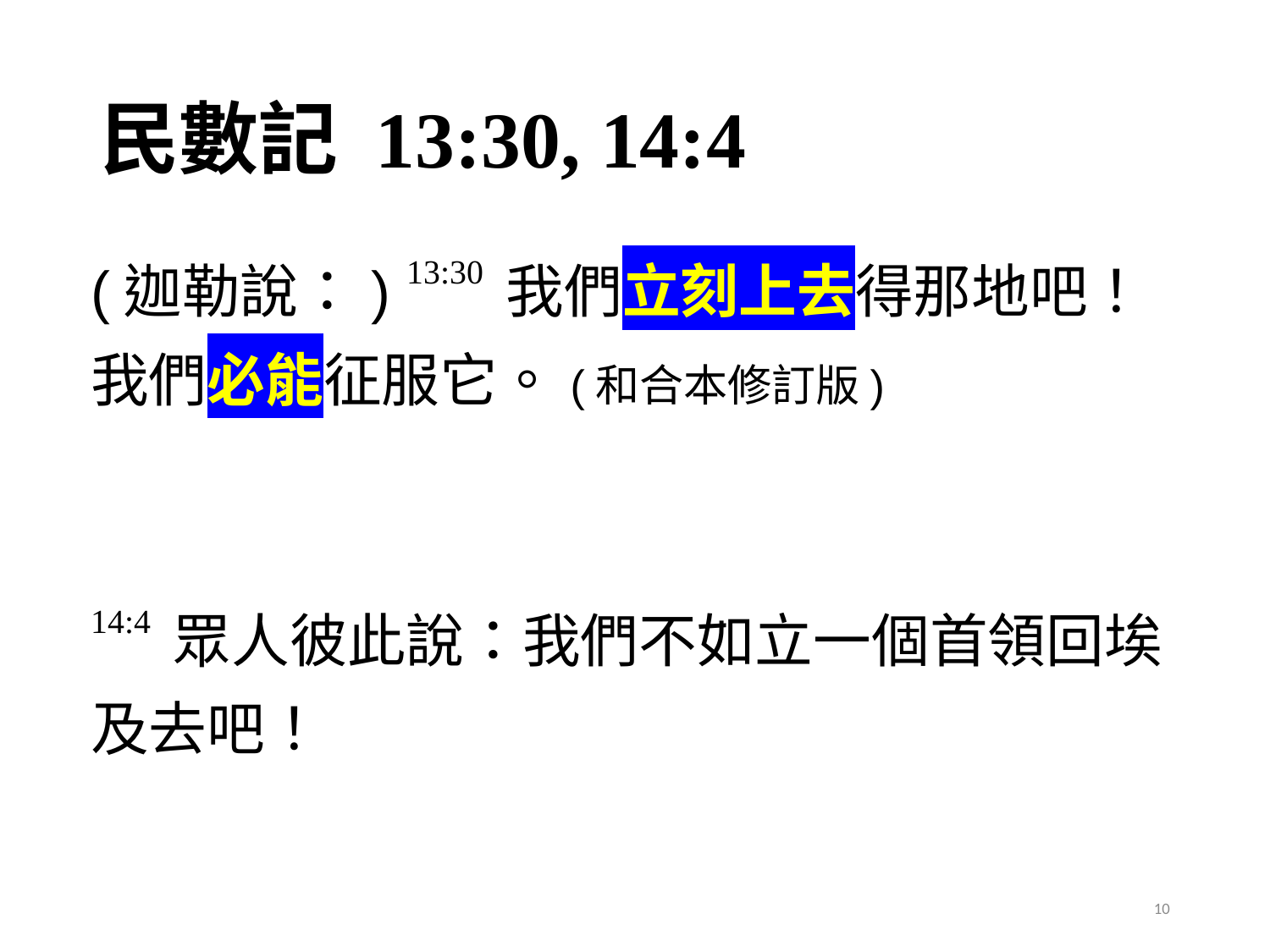

# 民數記 13:30, 14:4
(迦勒說：) 13:30 我們立刻上去得那地吧！我們必能征服它。(和合本修訂版)

14:4 眾人彼此說：我們不如立一個首領回埃及去吧！
10